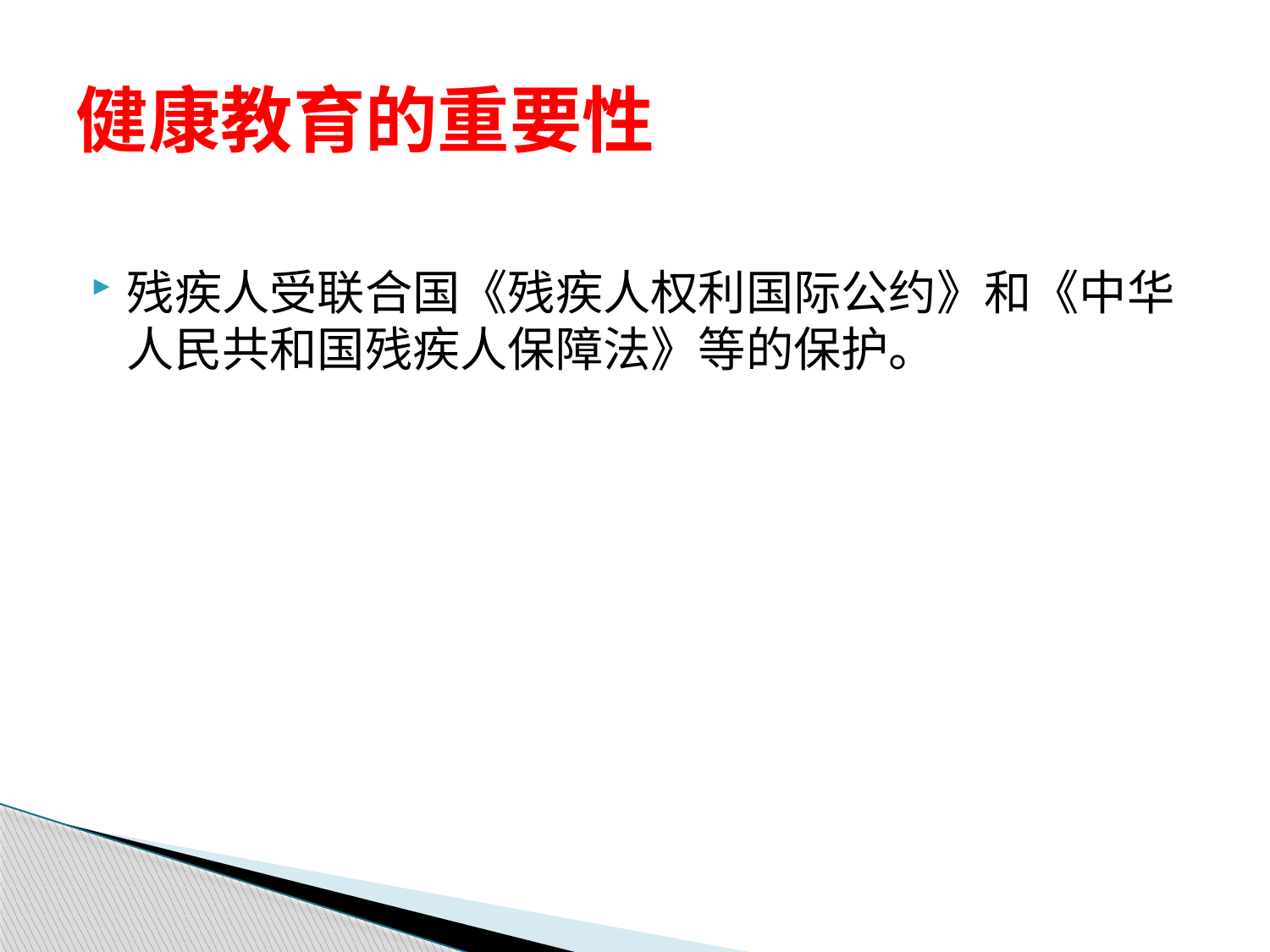

# 健康教育的重要性
残疾人受联合国《残疾人权利国际公约》和《中华人民共和国残疾人保障法》等的保护。